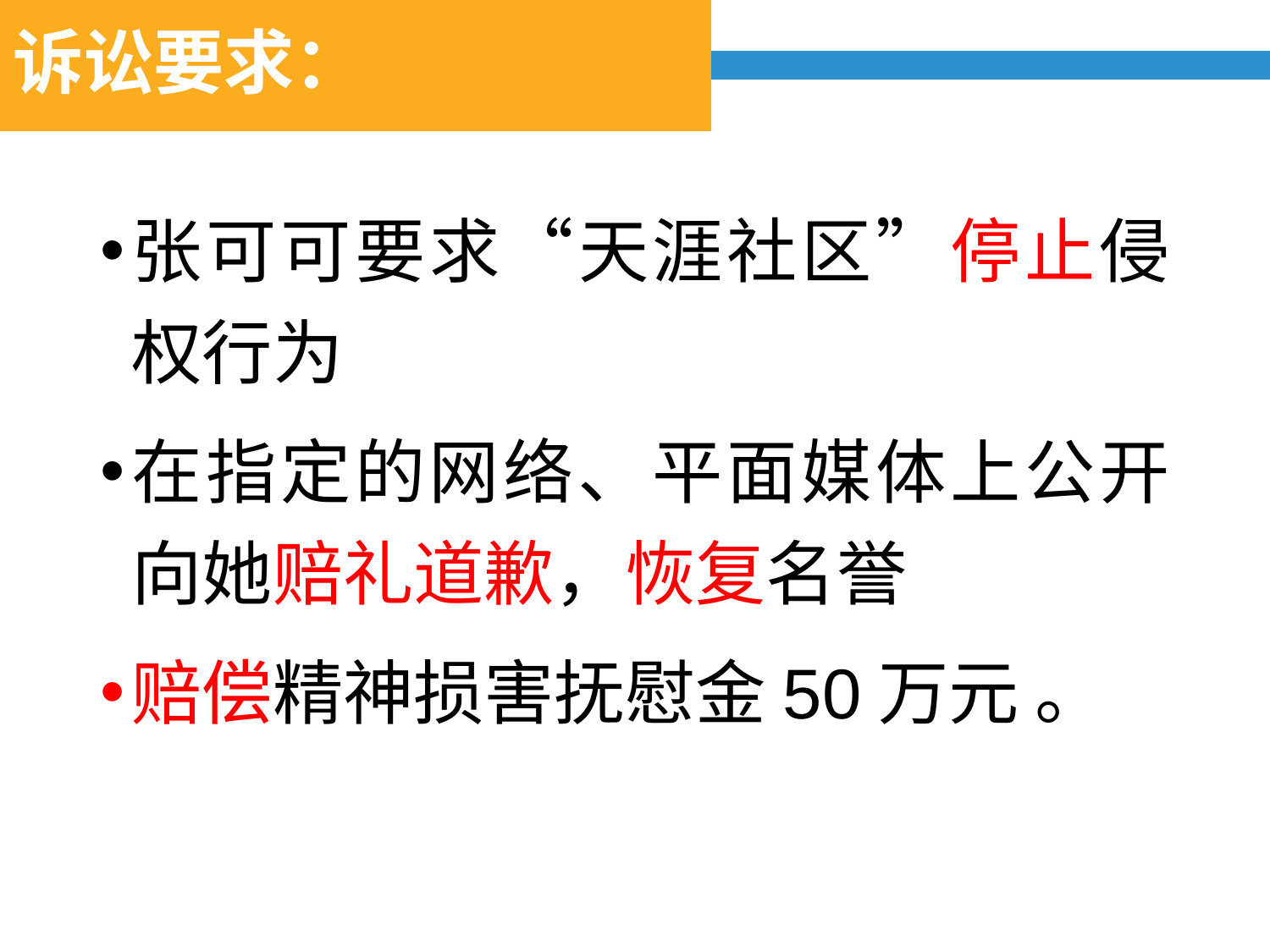

# 诉讼要求：
张可可要求“天涯社区”停止侵权行为
在指定的网络、平面媒体上公开向她赔礼道歉，恢复名誉
赔偿精神损害抚慰金50万元 。